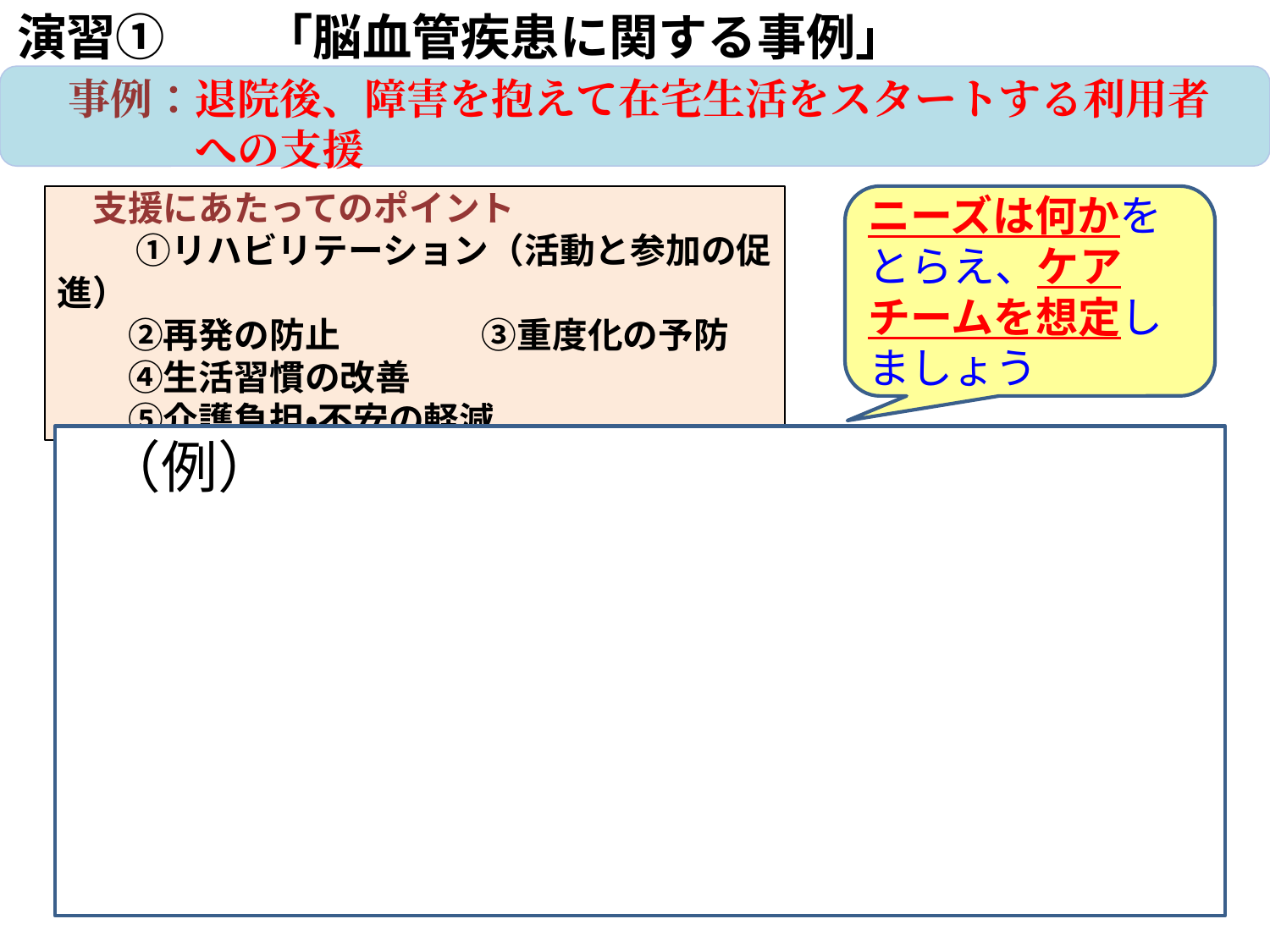

演習①　　「脳血管疾患に関する事例」
事例：退院後、障害を抱えて在宅生活をスタートする利用者
　　　への支援
　支援にあたってのポイント
　　 ①リハビリテーション（活動と参加の促進）
　　②再発の防止　　　　③重度化の予防
　　④生活習慣の改善
　　⑤介護負担・不安の軽減
ニーズは何かをとらえ、ケアチームを想定しましょう
（例）
24